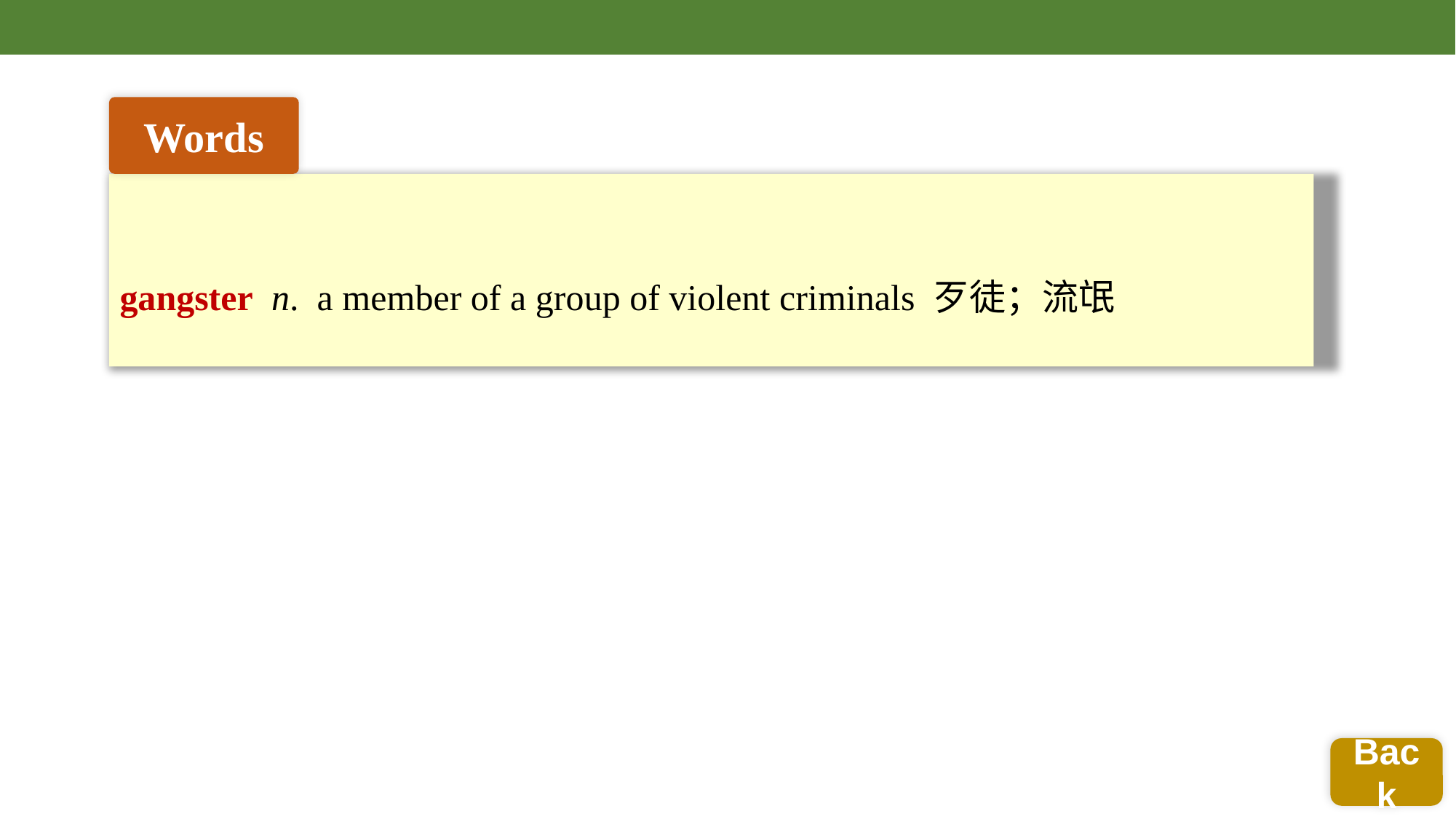

Words

gangster  n.  a member of a group of violent criminals 歹徒；流氓

Back